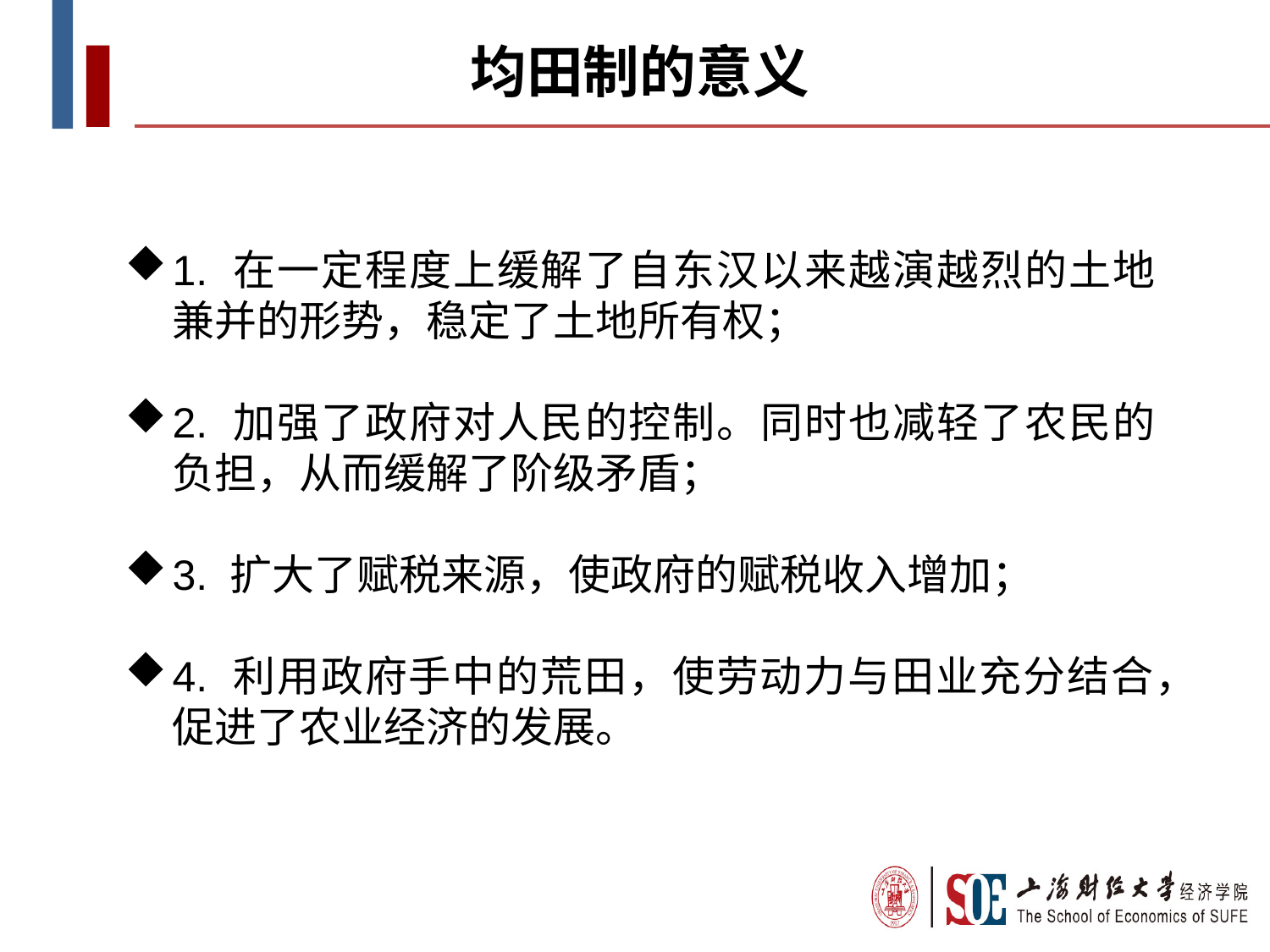

均田制的意义

1. 在一定程度上缓解了自东汉以来越演越烈的土地兼并的形势，稳定了土地所有权；

2. 加强了政府对人民的控制。同时也减轻了农民的负担，从而缓解了阶级矛盾；

3. 扩大了赋税来源，使政府的赋税收入增加；

4. 利用政府手中的荒田，使劳动力与田业充分结合，促进了农业经济的发展。